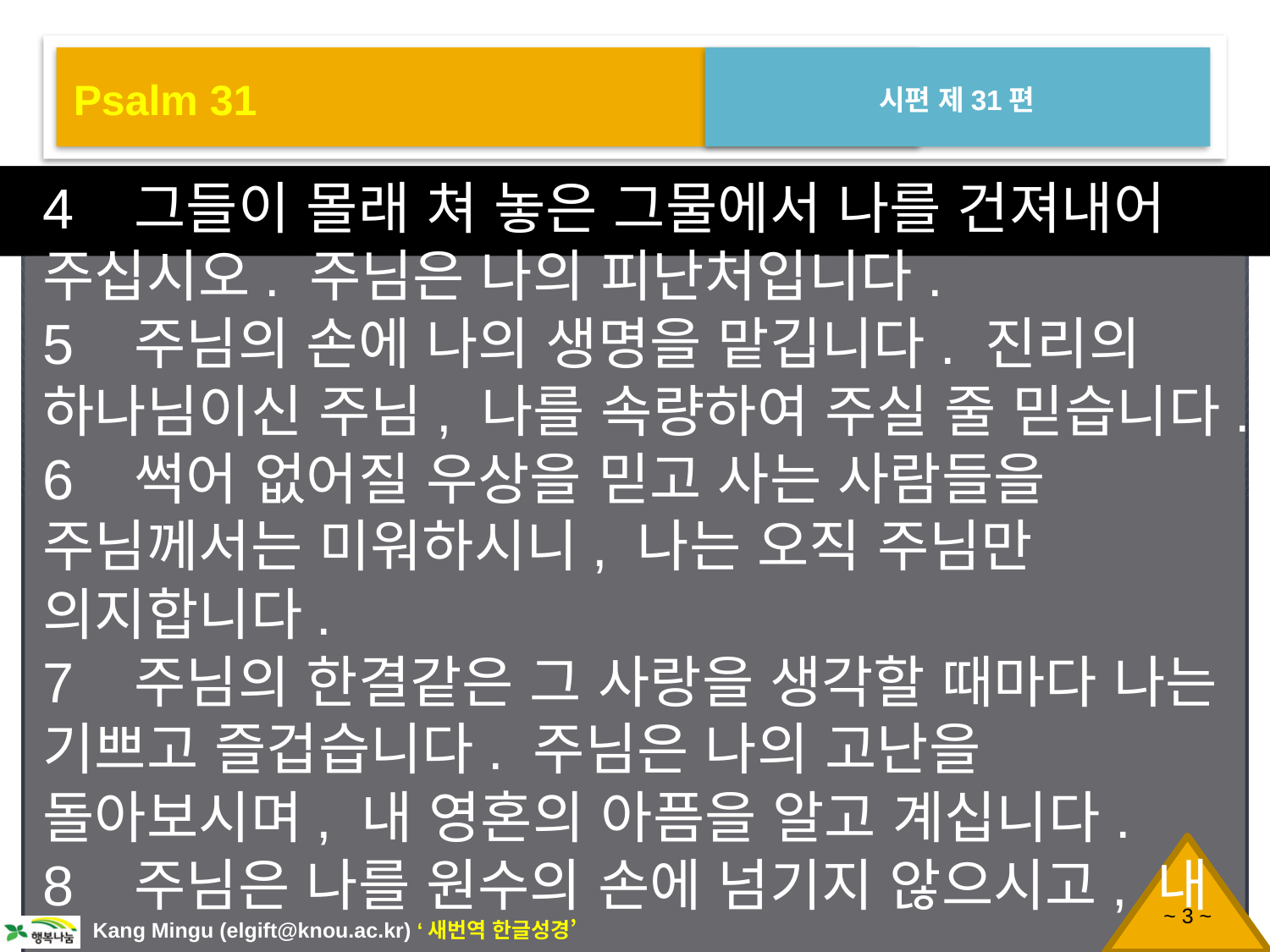

Psalm 31
시편 제31편
4   그들이 몰래 쳐 놓은 그물에서 나를 건져내어 주십시오. 주님은 나의 피난처입니다.
5   주님의 손에 나의 생명을 맡깁니다. 진리의 하나님이신 주님, 나를 속량하여 주실 줄 믿습니다.
6   썩어 없어질 우상을 믿고 사는 사람들을 주님께서는 미워하시니, 나는 오직 주님만 의지합니다.
7   주님의 한결같은 그 사랑을 생각할 때마다 나는 기쁘고 즐겁습니다. 주님은 나의 고난을 돌아보시며, 내 영혼의 아픔을 알고 계십니다.
8   주님은 나를 원수의 손에 넘기지 않으시고, 내